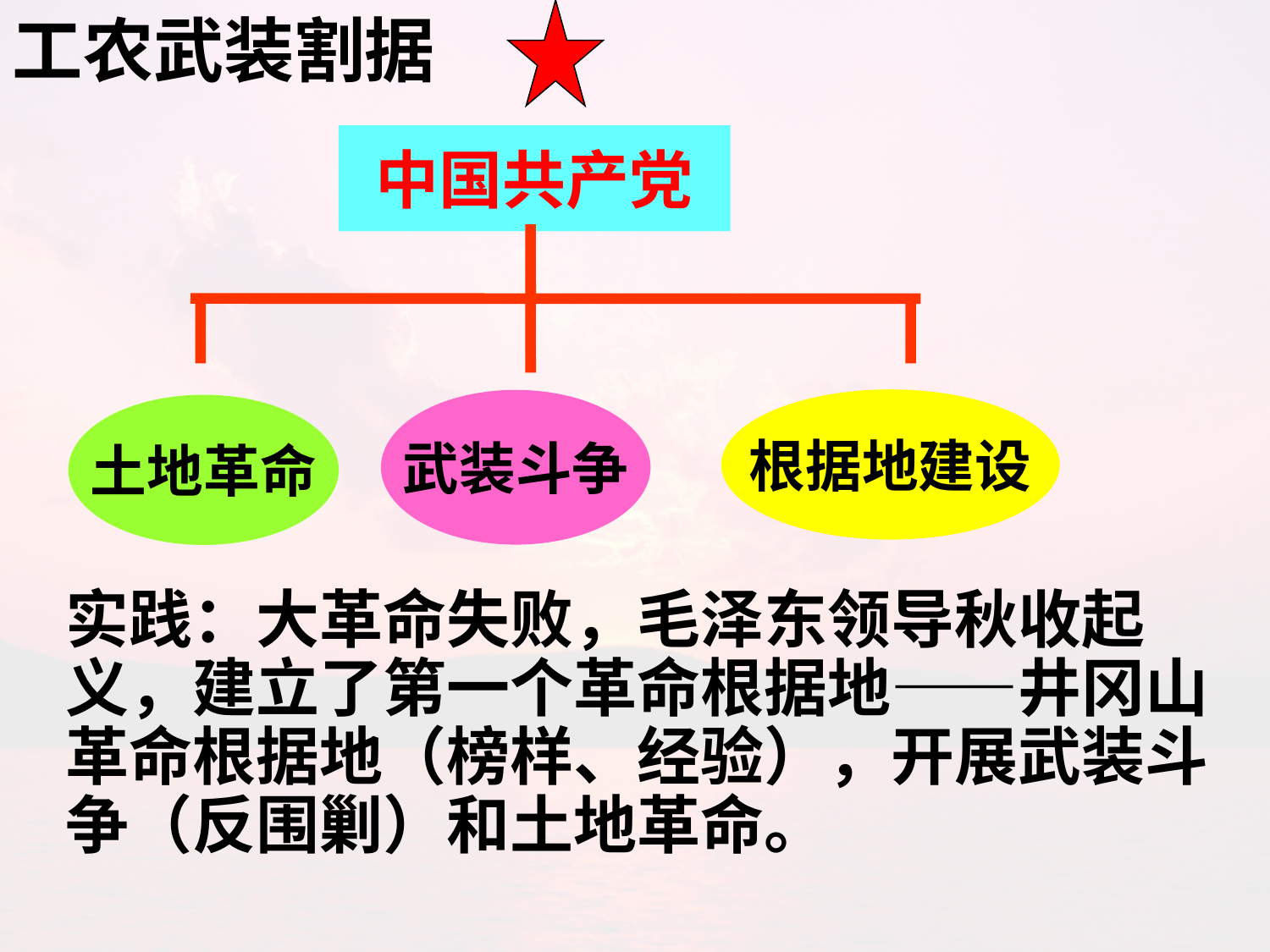

工农武装割据

中国共产党

根据地建设
武装斗争
土地革命
实践：大革命失败，毛泽东领导秋收起义，建立了第一个革命根据地——井冈山革命根据地（榜样、经验），开展武装斗争（反围剿）和土地革命。